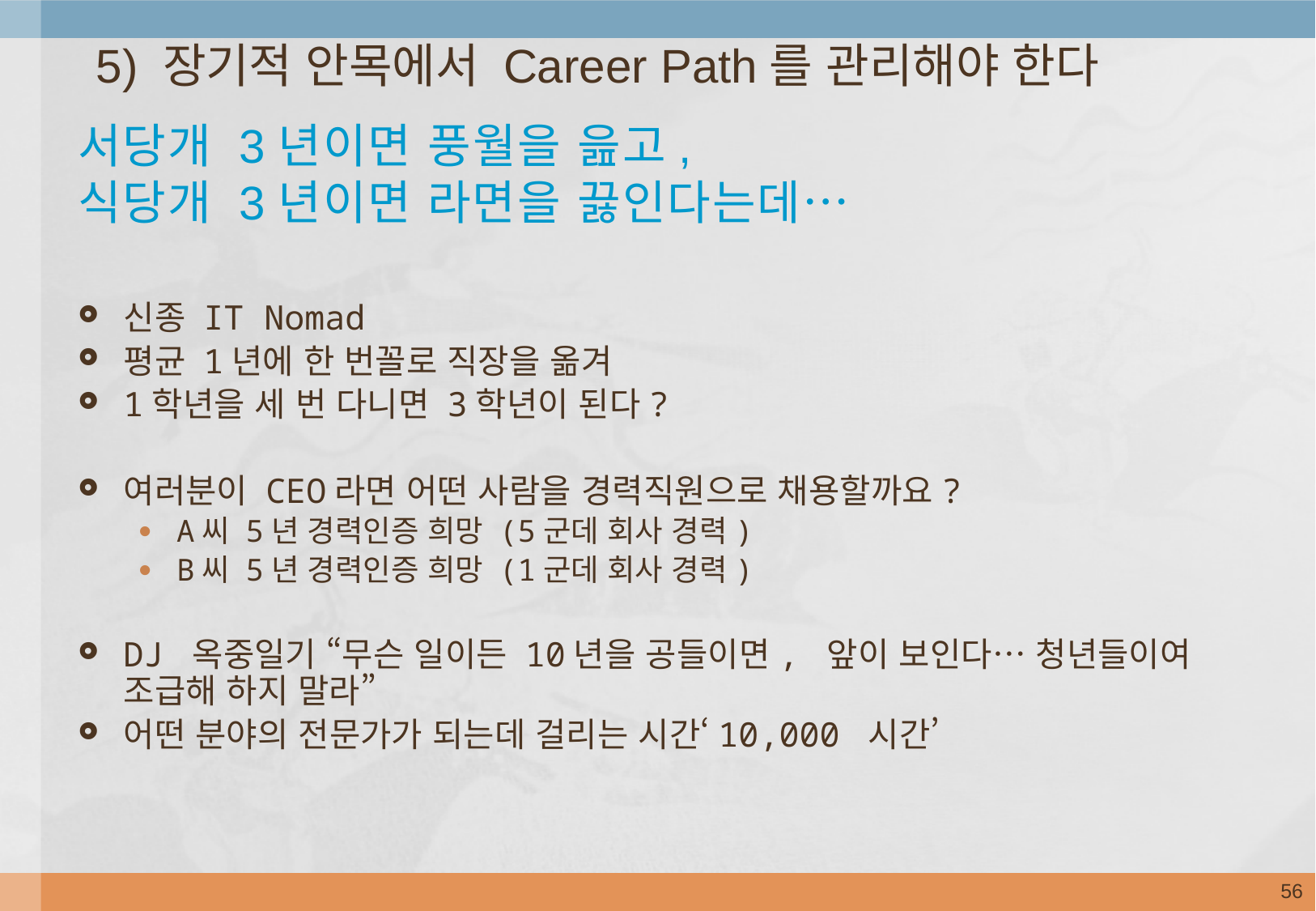

5) 장기적 안목에서 Career Path를 관리해야 한다
# 서당개 3년이면 풍월을 읊고, 식당개 3년이면 라면을 끓인다는데…
신종 IT Nomad
평균 1년에 한 번꼴로 직장을 옮겨
1학년을 세 번 다니면 3학년이 된다?

여러분이 CEO라면 어떤 사람을 경력직원으로 채용할까요?
A씨 5년 경력인증 희망 (5군데 회사 경력)
B씨 5년 경력인증 희망 (1군데 회사 경력)

DJ 옥중일기 “무슨 일이든 10년을 공들이면, 앞이 보인다… 청년들이여 조급해 하지 말라”
어떤 분야의 전문가가 되는데 걸리는 시간‘10,000 시간’

56